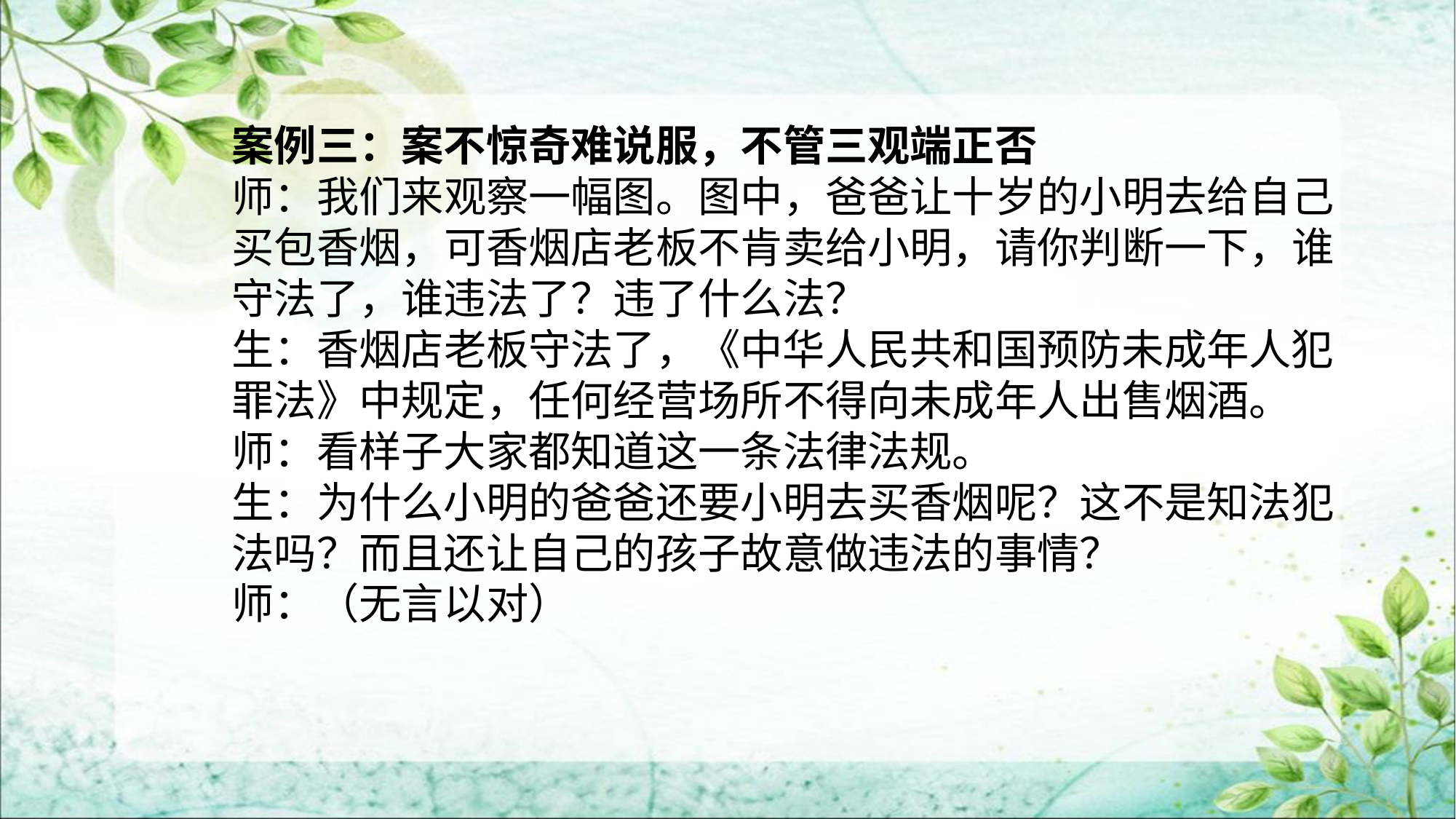

案例三：案不惊奇难说服，不管三观端正否
师：我们来观察一幅图。图中，爸爸让十岁的小明去给自己买包香烟，可香烟店老板不肯卖给小明，请你判断一下，谁守法了，谁违法了？违了什么法？
生：香烟店老板守法了，《中华人民共和国预防未成年人犯罪法》中规定，任何经营场所不得向未成年人出售烟酒。
师：看样子大家都知道这一条法律法规。
生：为什么小明的爸爸还要小明去买香烟呢？这不是知法犯法吗？而且还让自己的孩子故意做违法的事情？
师：（无言以对）